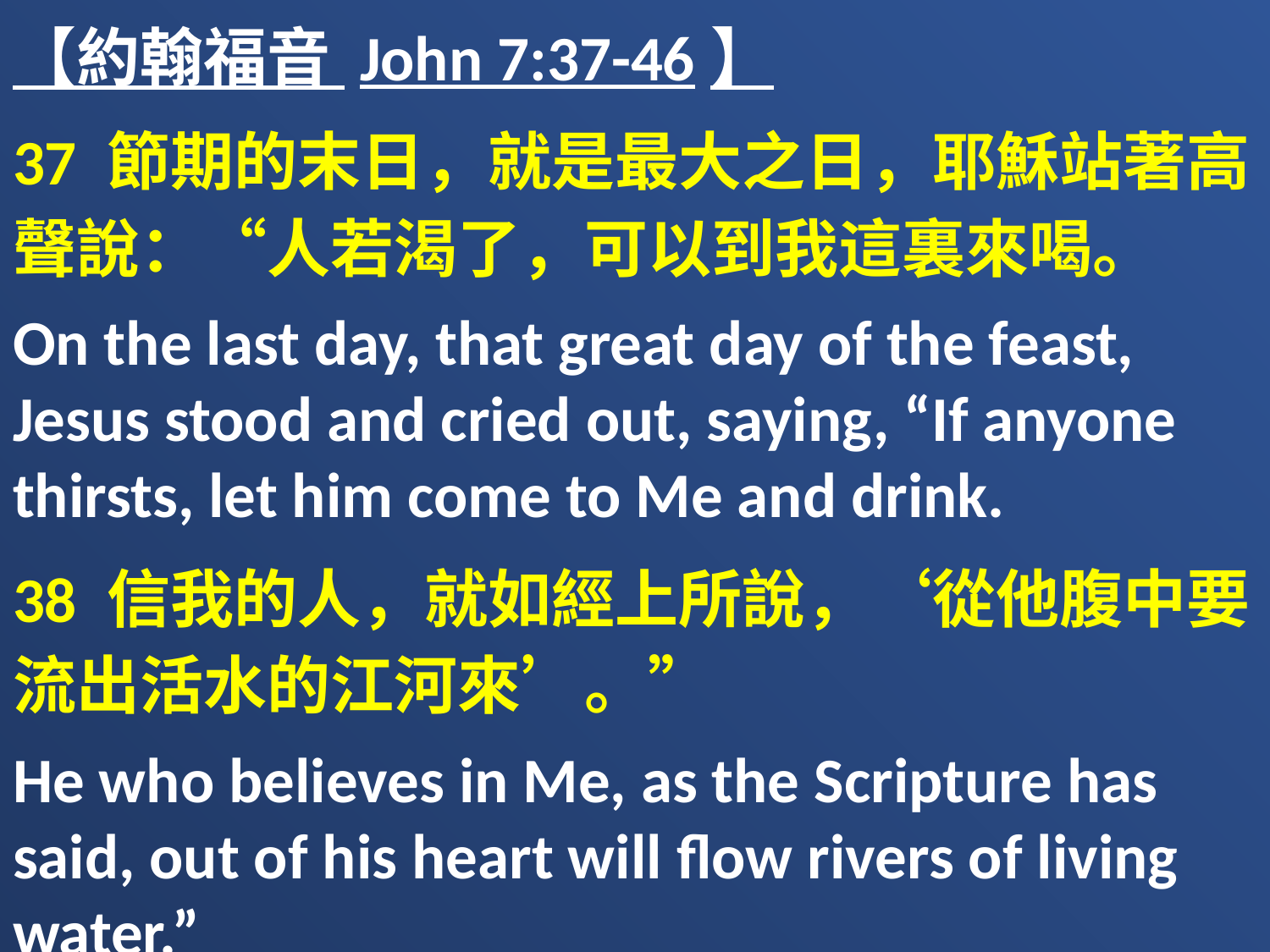

【約翰福音 John 7:37-46】
37 節期的末日，就是最大之日，耶穌站著高聲說：“人若渴了，可以到我這裏來喝。
On the last day, that great day of the feast, Jesus stood and cried out, saying, “If anyone thirsts, let him come to Me and drink.
38 信我的人，就如經上所說，‘從他腹中要流出活水的江河來’。”
He who believes in Me, as the Scripture has said, out of his heart will flow rivers of living water.”